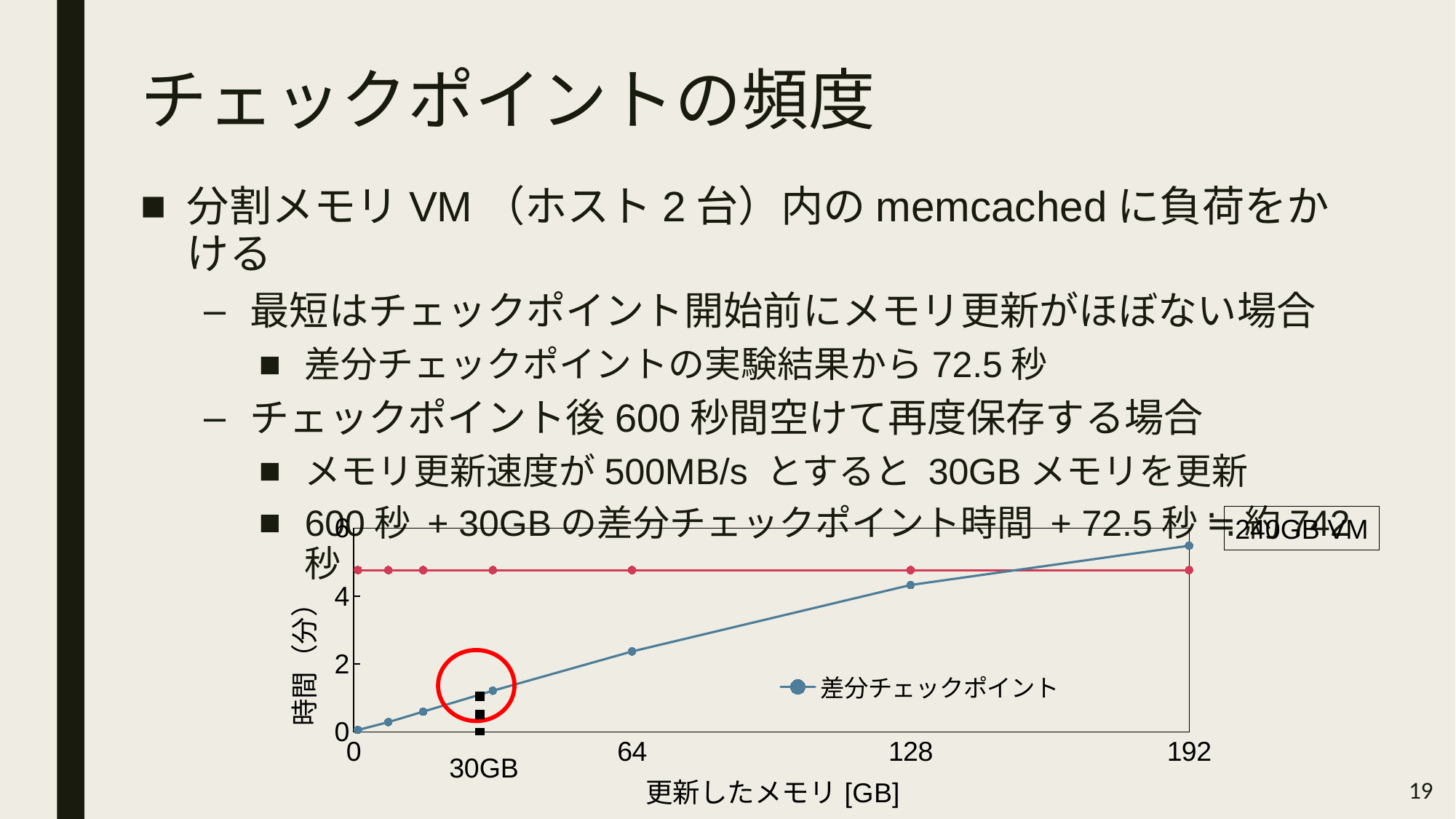

# チェックポイントの頻度
分割メモリVM（ホスト2台）内のmemcachedに負荷をかける
最短はチェックポイント開始前にメモリ更新がほぼない場合
差分チェックポイントの実験結果から72.5秒
チェックポイント後600秒間空けて再度保存する場合
メモリ更新速度が500MB/s とすると 30GBメモリを更新
600秒 + 30GBの差分チェックポイント時間 + 72.5秒 ≒ 約742秒

### Chart

| Category |  |  |
|---|---|---|
240GB VM

30GB
19